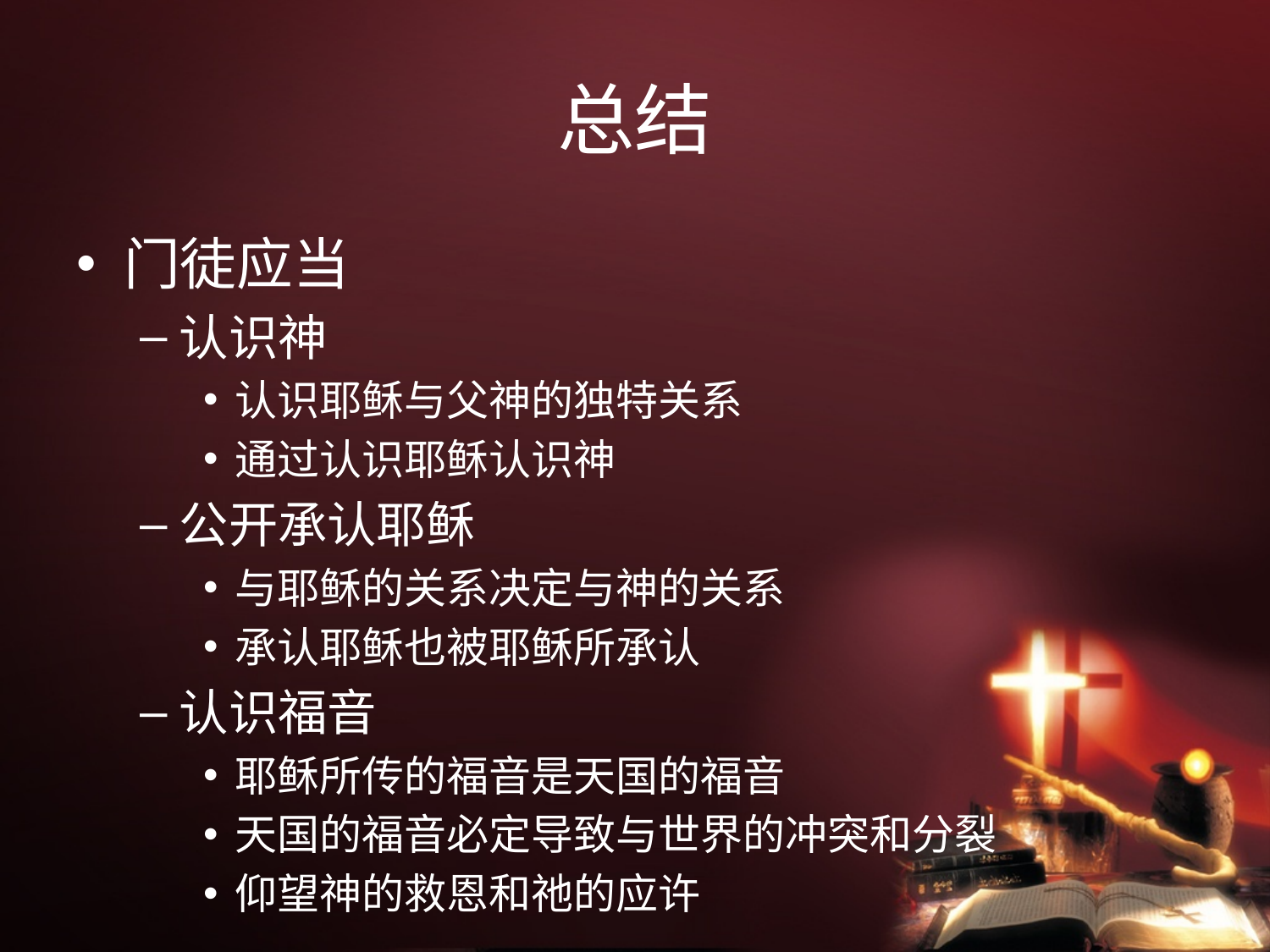

# 总结
门徒应当
认识神
认识耶稣与父神的独特关系
通过认识耶稣认识神
公开承认耶稣
与耶稣的关系决定与神的关系
承认耶稣也被耶稣所承认
认识福音
耶稣所传的福音是天国的福音
天国的福音必定导致与世界的冲突和分裂
仰望神的救恩和祂的应许